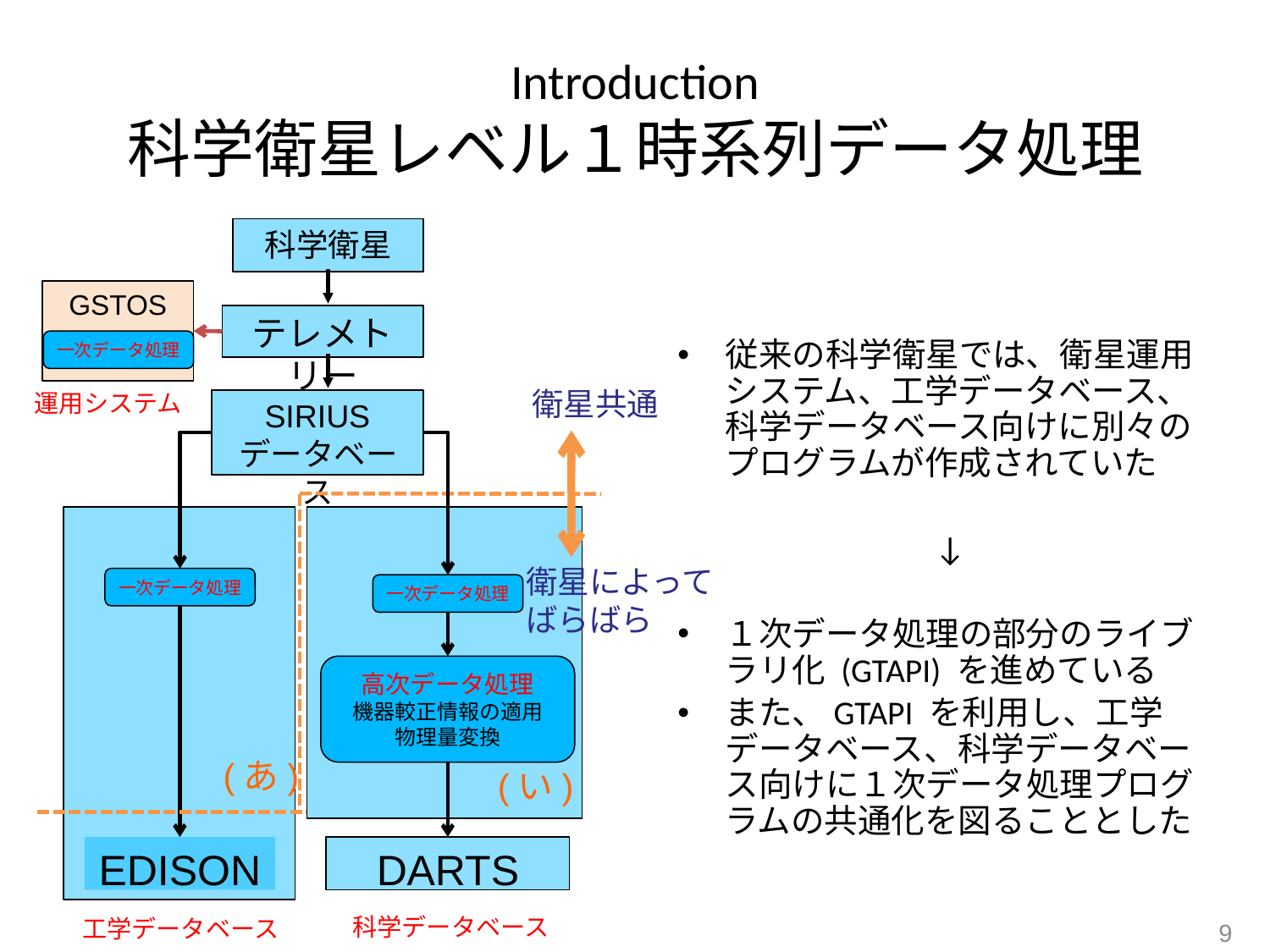

# Introduction 科学衛星レベル１時系列データ処理
科学衛星

従来の科学衛星では、衛星運用システム、工学データベース、科学データベース向けに別々のプログラムが作成されていた

↓

１次データ処理の部分のライブラリ化 (GTAPI) を進めている
また、GTAPI を利用し、工学データベース、科学データベース向けに１次データ処理プログラムの共通化を図ることとした
GSTOS

テレメトリー
一次データ処理
衛星共通
運用システム
SIRIUS
データベース

衛星によって
ばらばら
一次データ処理
一次データ処理
高次データ処理
機器較正情報の適用
物理量変換
(あ)
(い)
EDISON
DARTS
9
科学データベース
工学データベース